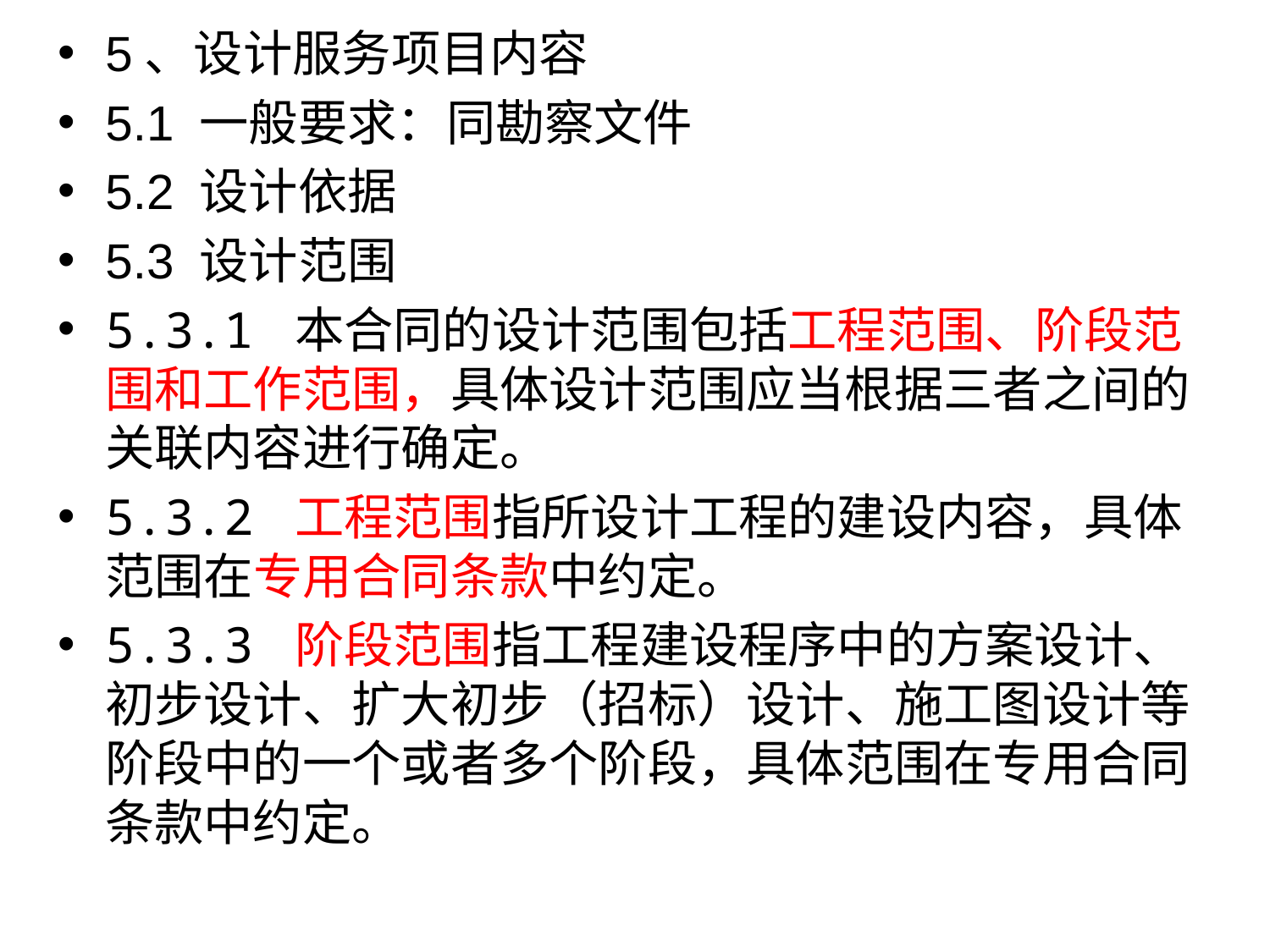

5、设计服务项目内容
5.1 一般要求：同勘察文件
5.2 设计依据
5.3 设计范围
5.3.1 本合同的设计范围包括工程范围、阶段范围和工作范围，具体设计范围应当根据三者之间的关联内容进行确定。
5.3.2 工程范围指所设计工程的建设内容，具体范围在专用合同条款中约定。
5.3.3 阶段范围指工程建设程序中的方案设计、初步设计、扩大初步（招标）设计、施工图设计等阶段中的一个或者多个阶段，具体范围在专用合同条款中约定。